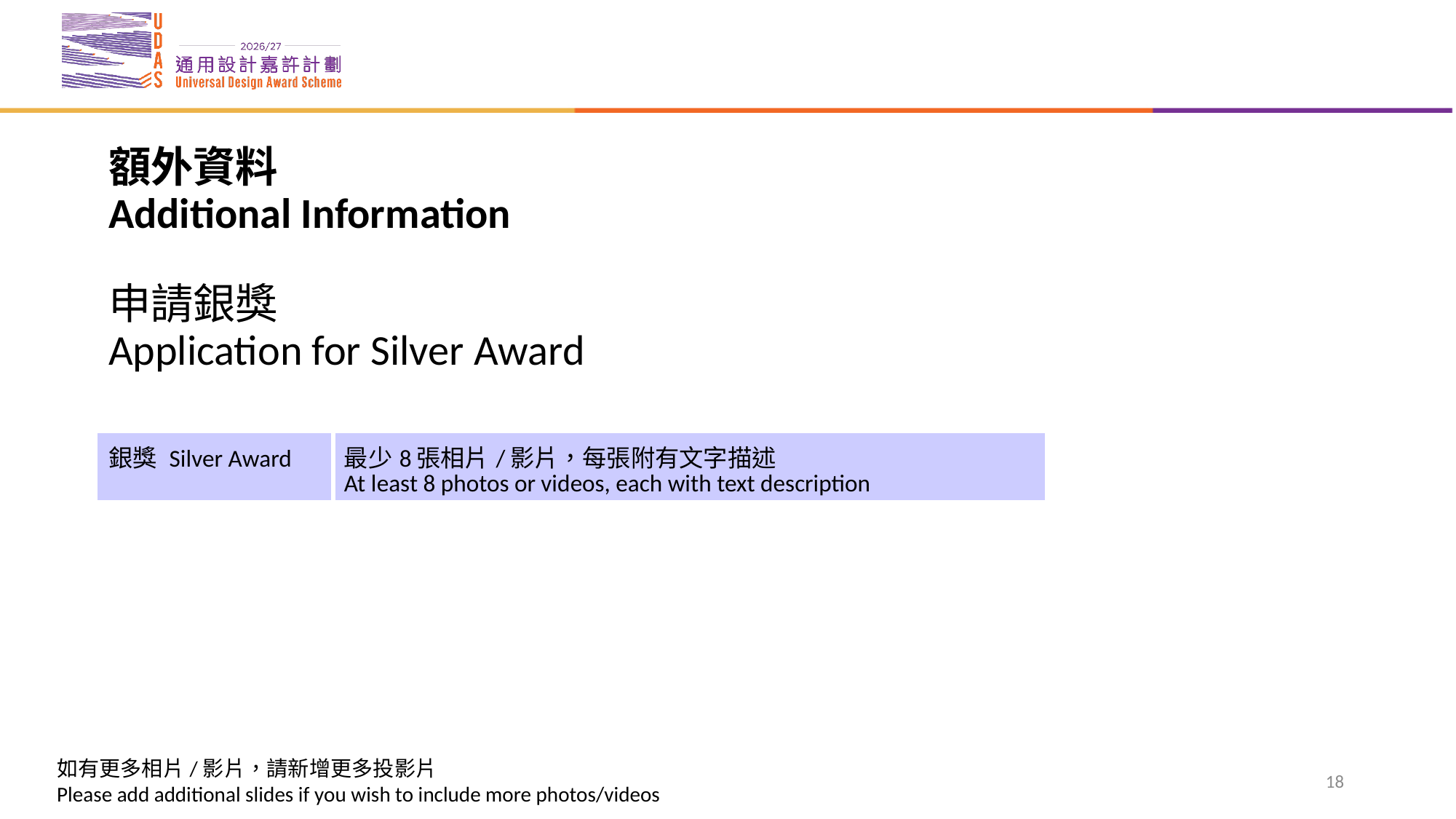

# 額外資料 Additional Information 申請銀獎 Application for Silver Award
| 銀獎 Silver Award | 最少8張相片/影片，每張附有文字描述 At least 8 photos or videos, each with text description |
| --- | --- |
18